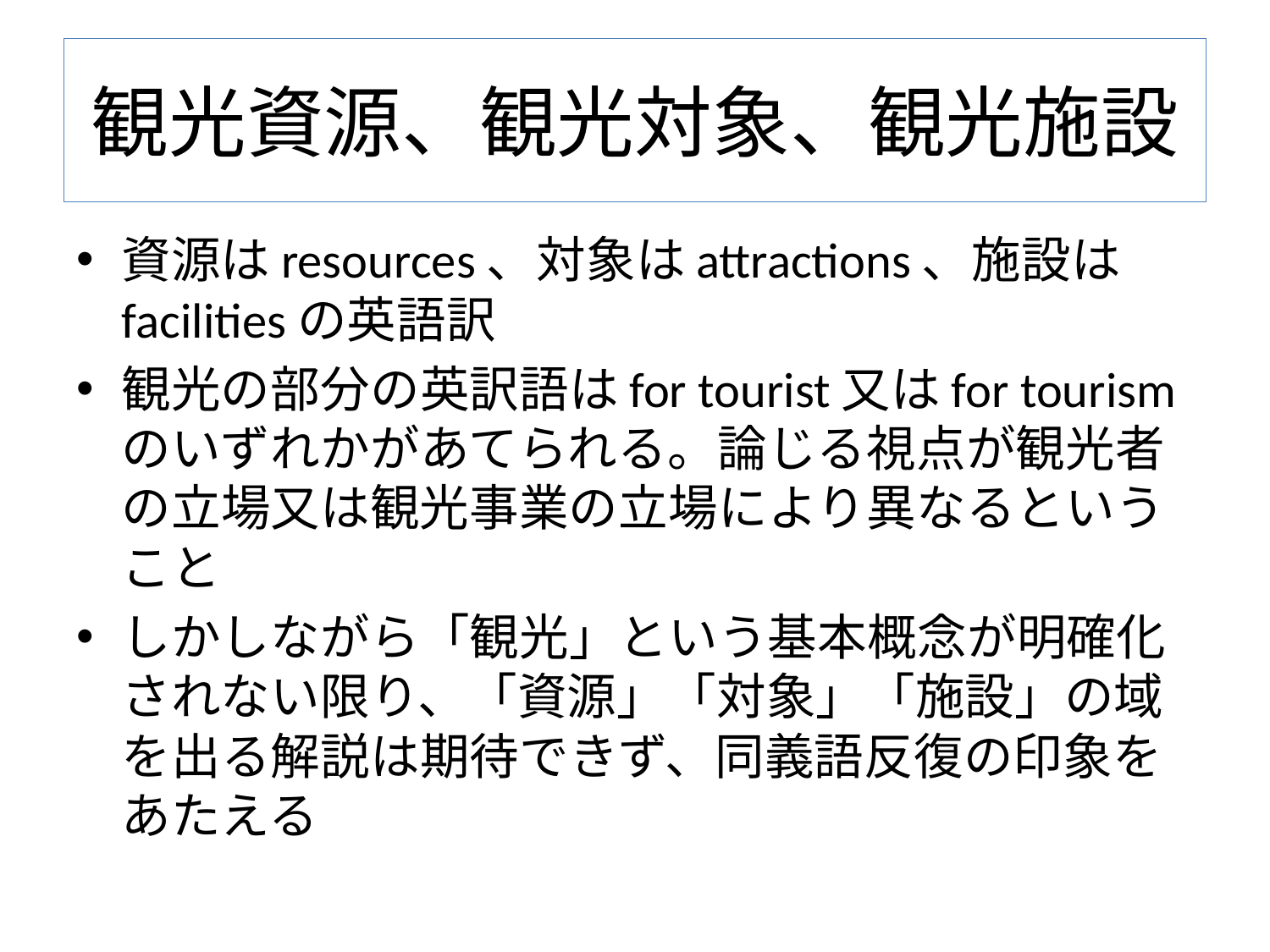

# 観光資源、観光対象、観光施設
資源はresources、対象はattractions、施設はfacilitiesの英語訳
観光の部分の英訳語はfor tourist又はfor tourismのいずれかがあてられる。論じる視点が観光者の立場又は観光事業の立場により異なるということ
しかしながら「観光」という基本概念が明確化されない限り、「資源」「対象」「施設」の域を出る解説は期待できず、同義語反復の印象をあたえる